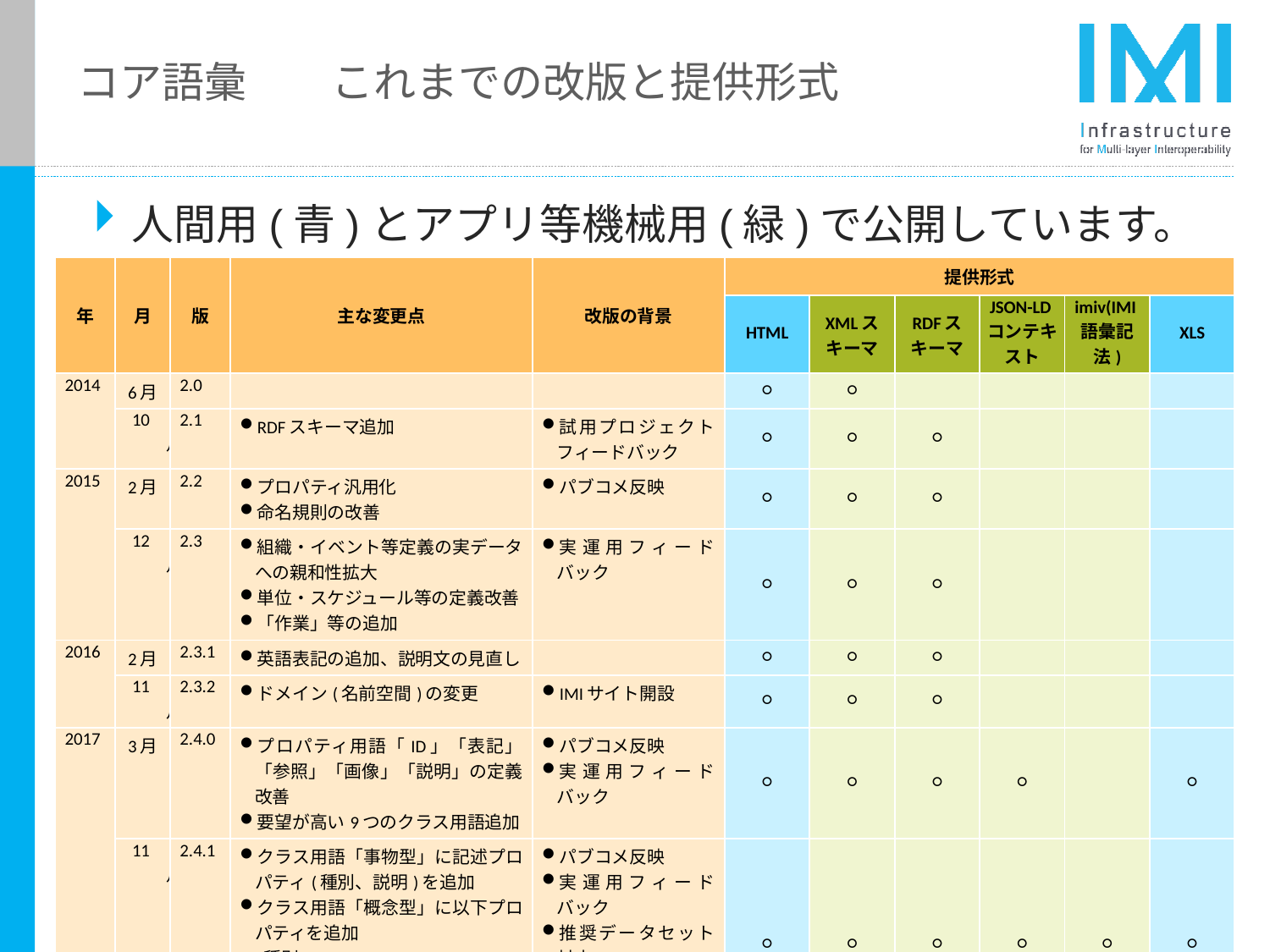

# コア語彙	これまでの改版と提供形式
人間用(青)とアプリ等機械用(緑)で公開しています。
最新版ではIMI語彙記法(語彙及び語彙の中の語の定義を、特定の利用形式に依存しない中立的な形式で記述するための記法)で記述したファイルをマスターとしました。
| 年 | 月 | 版 | 主な変更点 | 改版の背景 | 提供形式 |  |  |  |  |  |
| --- | --- | --- | --- | --- | --- | --- | --- | --- | --- | --- |
|  |  |  |  |  | HTML | XMLスキーマ | RDFスキーマ | JSON-LDコンテキスト | imiv(IMI語彙記法) | XLS |
| 2014 | 6月 | 2.0 |  |  | ○ | ○ |  |  |  |  |
|  | 10月 | 2.1 | RDFスキーマ追加 | 試用プロジェクトフィードバック | ○ | ○ | ○ |  |  |  |
| 2015 | 2月 | 2.2 | プロパティ汎用化 命名規則の改善 | パブコメ反映 | ○ | ○ | ○ |  |  |  |
|  | 12月 | 2.3 | 組織・イベント等定義の実データへの親和性拡大 単位・スケジュール等の定義改善 「作業」等の追加 | 実運用フィードバック | ○ | ○ | ○ |  |  |  |
| 2016 | 2月 | 2.3.1 | 英語表記の追加、説明文の見直し |  | ○ | ○ | ○ |  |  |  |
|  | 11月 | 2.3.2 | ドメイン(名前空間)の変更 | IMIサイト開設 | ○ | ○ | ○ |  |  |  |
| 2017 | 3月 | 2.4.0 | プロパティ用語「ID」「表記」「参照」「画像」「説明」の定義改善 要望が高い9つのクラス用語追加 | パブコメ反映 実運用フィードバック | ○ | ○ | ○ | ○ |  | ○ |
|  | 11月 | 2.4.1 | クラス用語「事物型」に記述プロパティ(種別、説明)を追加 クラス用語「概念型」に以下プロパティを追加 種別 種別コード メタデータ(文書型) 値の有無や数量を記述しやすく | パブコメ反映 実運用フィードバック 推奨データセット対応 | ○ | ○ | ○ | ○ | ○ | ○ |
2018年12月18日
 独立行政法人 情報処理推進機構　https://imi.go.jp/
22